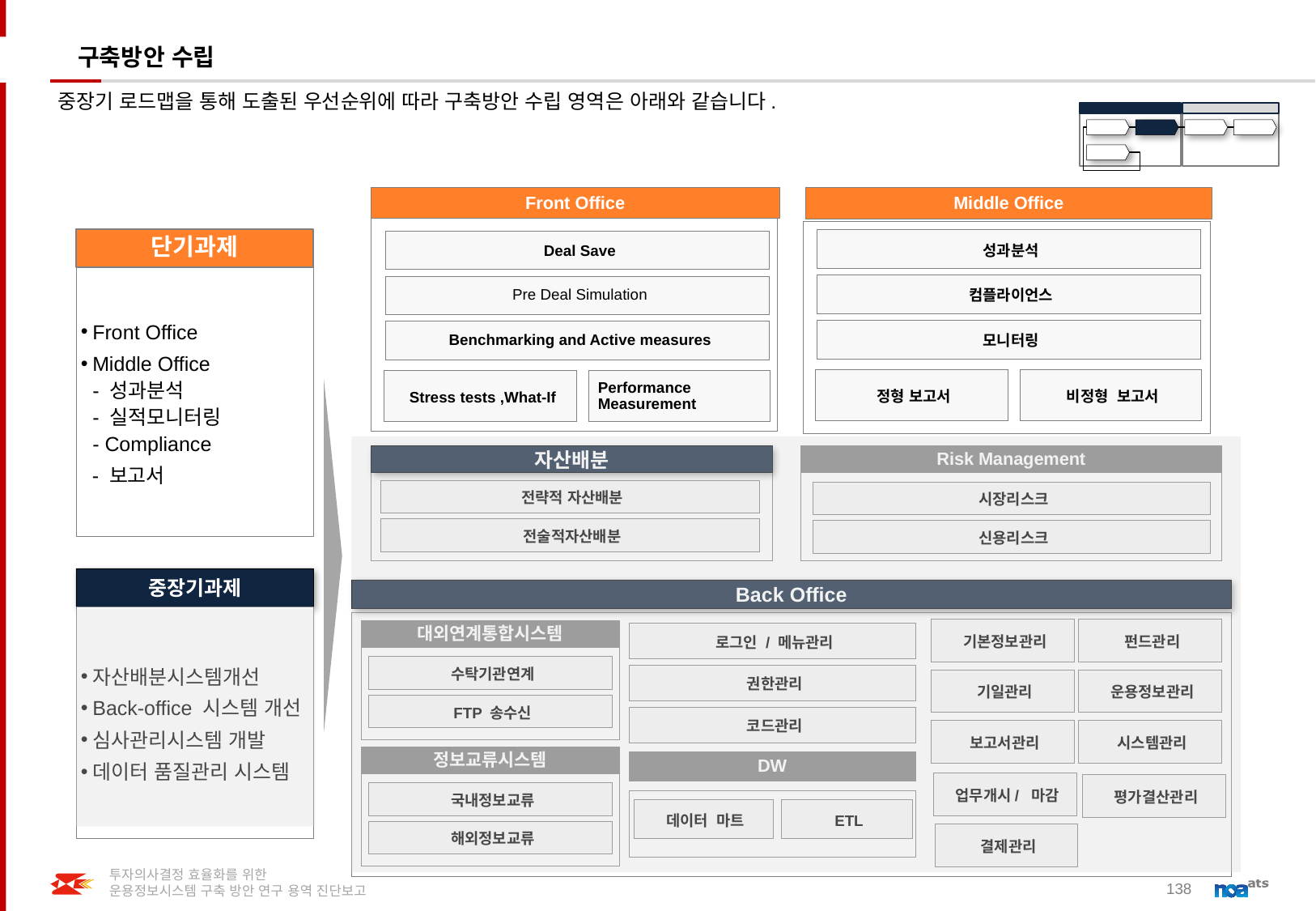

# 구축방안 수립
중장기 로드맵을 통해 도출된 우선순위에 따라 구축방안 수립 영역은 아래와 같습니다.

Front Office
Middle Office

성과분석
컴플라이언스
모니터링
정형 보고서
비정형  보고서

Deal Save
Pre Deal Simulation
Benchmarking and Active measures
Stress tests ,What-If
Performance Measurement
단기과제
Front Office
Middle Office
- 성과분석
- 실적모니터링
- Compliance
  - 보고서

자산배분
Risk Management

전략적 자산배분
전술적자산배분
시장리스크
신용리스크

중장기과제
Back Office
자산배분시스템개선
Back-office 시스템 개선
심사관리시스템 개발
데이터 품질관리 시스템

기본정보관리
펀드관리
기일관리
운용정보관리
보고서관리
시스템관리
업무개시/  마감
평가결산관리
결제관리
대외연계통합시스템

수탁기관연계
FTP 송수신
로그인 / 메뉴관리
권한관리
코드관리
정보교류시스템

국내정보교류
해외정보교류
DW

데이터  마트
ETL